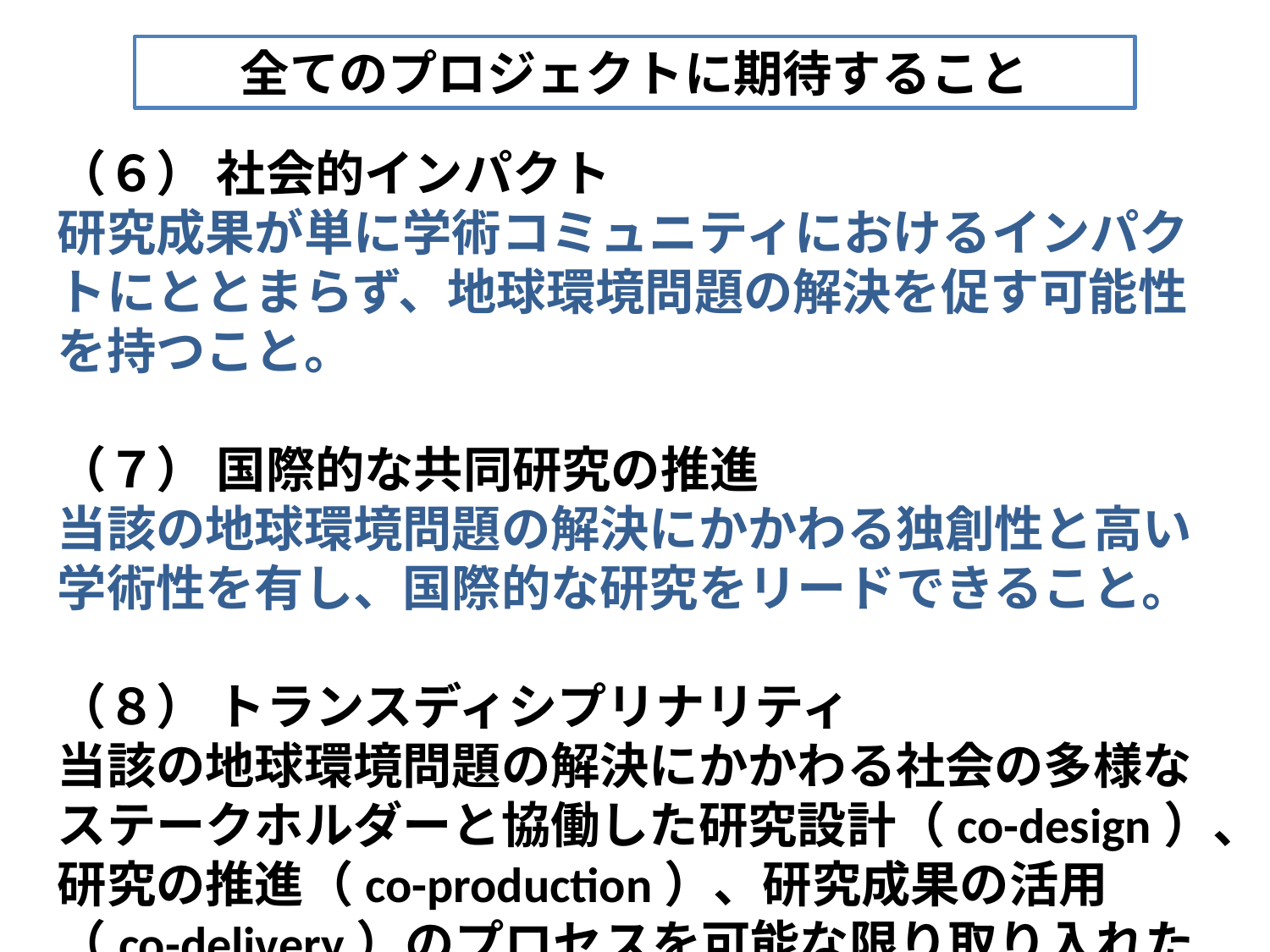

全てのプロジェクトに期待すること
（６） 社会的インパクト
研究成果が単に学術コミュニティにおけるインパクトにととまらず、地球環境問題の解決を促す可能性を持つこと。

（７） 国際的な共同研究の推進
当該の地球環境問題の解決にかかわる独創性と高い学術性を有し、国際的な研究をリードできること。

（８） トランスディシプリナリティ
当該の地球環境問題の解決にかかわる社会の多様なステークホルダーと協働した研究設計（co-design）、研究の推進（co-production）、研究成果の活用（co-delivery）のプロセスを可能な限り取り入れた研究であること。